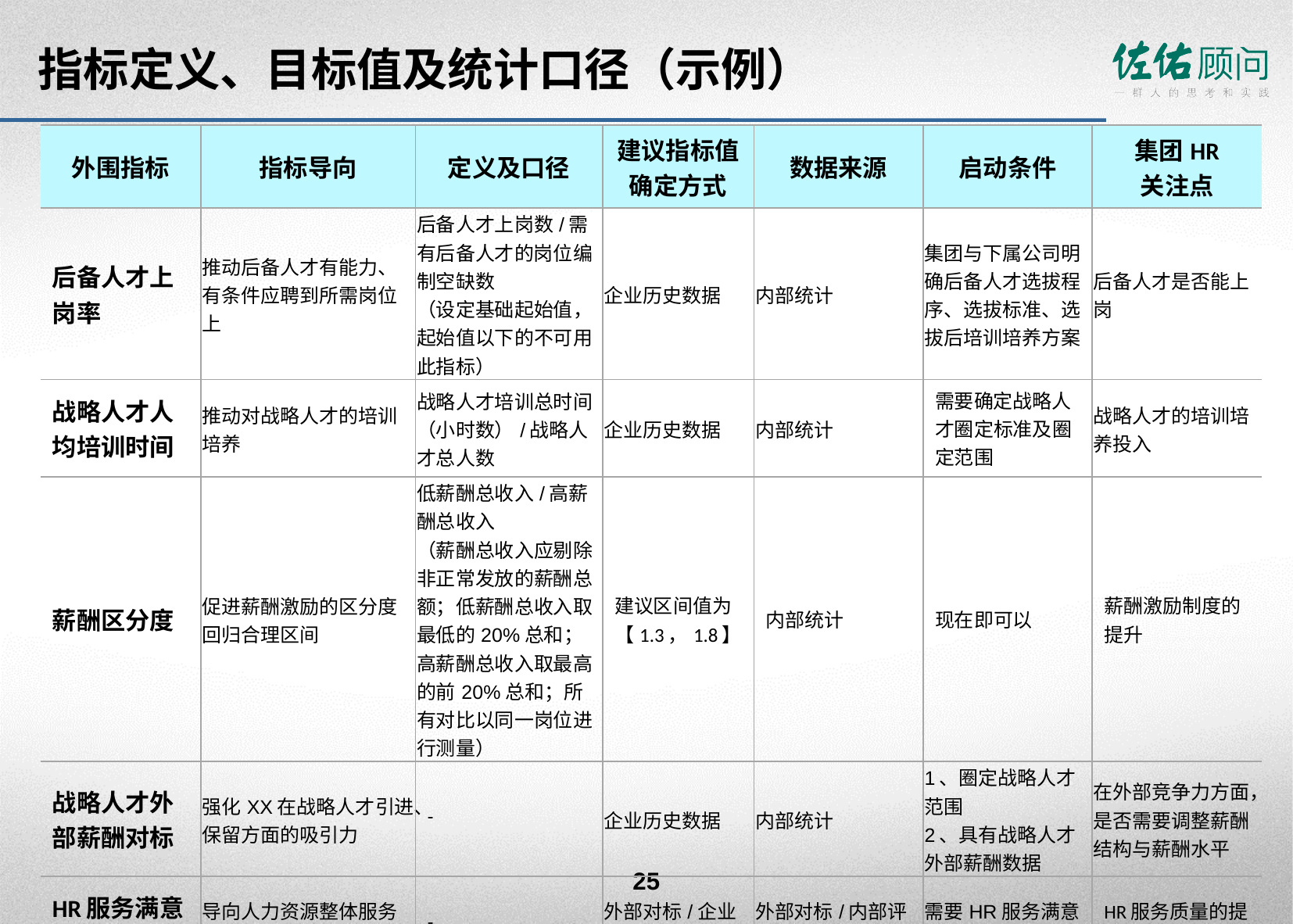

# 指标定义、目标值及统计口径（示例）
| 外围指标 | 指标导向 | 定义及口径 | 建议指标值 确定方式 | 数据来源 | 启动条件 | 集团HR 关注点 |
| --- | --- | --- | --- | --- | --- | --- |
| 后备人才上岗率 | 推动后备人才有能力、有条件应聘到所需岗位上 | 后备人才上岗数/需有后备人才的岗位编制空缺数 （设定基础起始值，起始值以下的不可用此指标） | 企业历史数据 | 内部统计 | 集团与下属公司明确后备人才选拔程序、选拔标准、选拔后培训培养方案 | 后备人才是否能上岗 |
| 战略人才人均培训时间 | 推动对战略人才的培训培养 | 战略人才培训总时间（小时数）/战略人才总人数 | 企业历史数据 | 内部统计 | 需要确定战略人才圈定标准及圈定范围 | 战略人才的培训培养投入 |
| 薪酬区分度 | 促进薪酬激励的区分度回归合理区间 | 低薪酬总收入/高薪酬总收入 （薪酬总收入应剔除非正常发放的薪酬总额；低薪酬总收入取最低的20%总和；高薪酬总收入取最高的前20%总和；所有对比以同一岗位进行测量） | 建议区间值为【1.3，1.8】 | 内部统计 | 现在即可以 | 薪酬激励制度的提升 |
| 战略人才外部薪酬对标 | 强化XX在战略人才引进、保留方面的吸引力 | - | 企业历史数据 | 内部统计 | 1、圈定战略人才范围 2、具有战略人才外部薪酬数据 | 在外部竞争力方面，是否需要调整薪酬结构与薪酬水平 |
| HR服务满意度评估 | 导向人力资源整体服务质量的提升 | - | 外部对标/企业历史数据 | 外部对标/内部评估 | 需要HR服务满意度调研工具 | HR服务质量的提升 |
25